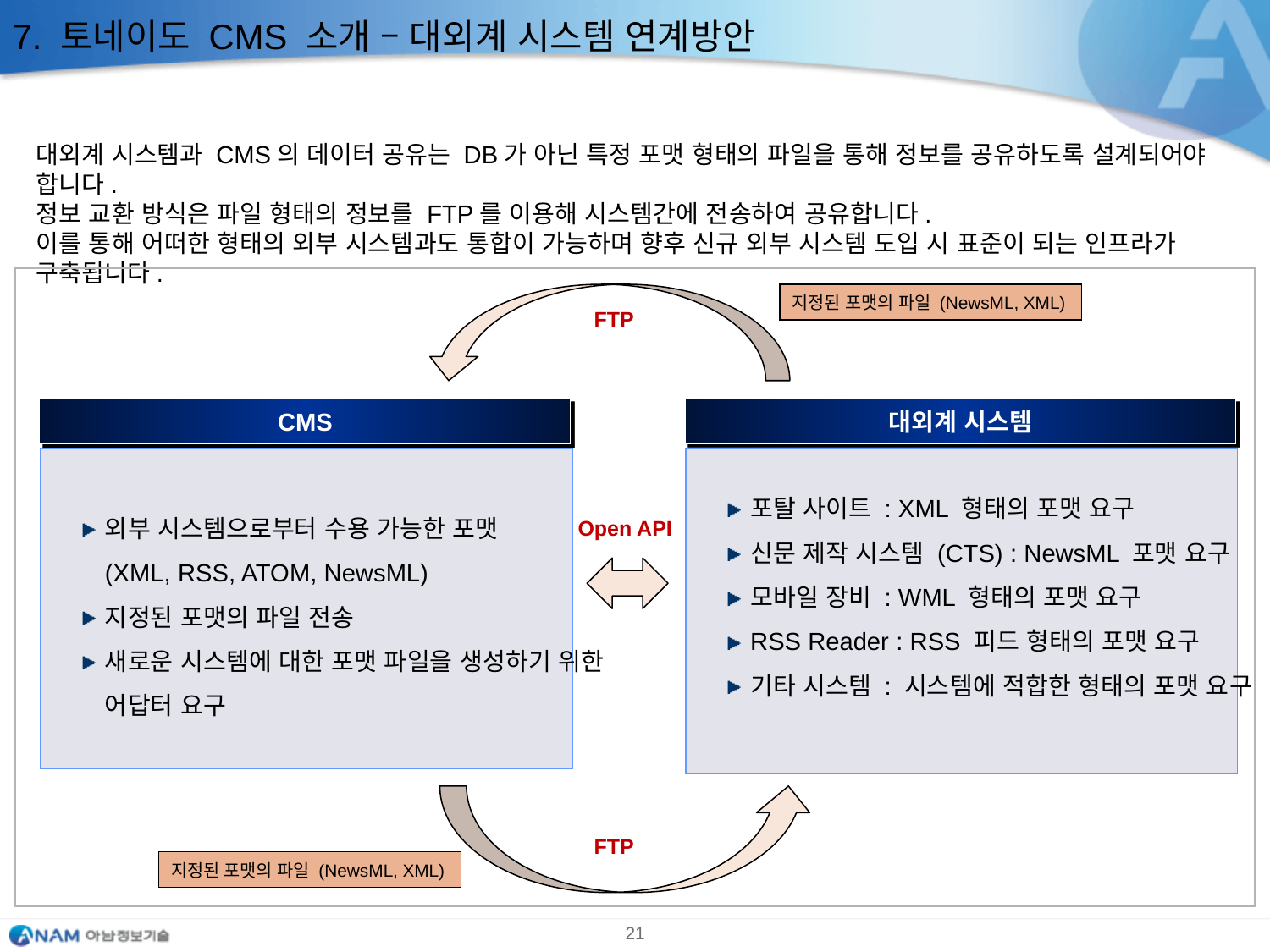

7. 토네이도 CMS 소개 – 대외계 시스템 연계방안
대외계 시스템과 CMS의 데이터 공유는 DB가 아닌 특정 포맷 형태의 파일을 통해 정보를 공유하도록 설계되어야 합니다.
정보 교환 방식은 파일 형태의 정보를 FTP를 이용해 시스템간에 전송하여 공유합니다.
이를 통해 어떠한 형태의 외부 시스템과도 통합이 가능하며 향후 신규 외부 시스템 도입 시 표준이 되는 인프라가 구축됩니다.

지정된 포맷의 파일 (NewsML, XML)
FTP
CMS
대외계 시스템
외부 시스템으로부터 수용 가능한 포맷
(XML, RSS, ATOM, NewsML)
지정된 포맷의 파일 전송
새로운 시스템에 대한 포맷 파일을 생성하기 위한
어답터 요구
포탈 사이트 : XML 형태의 포맷 요구
신문 제작 시스템 (CTS) : NewsML 포맷 요구
모바일 장비 : WML 형태의 포맷 요구
RSS Reader : RSS 피드 형태의 포맷 요구
기타 시스템 : 시스템에 적합한 형태의 포맷 요구

Open API

FTP
지정된 포맷의 파일 (NewsML, XML)